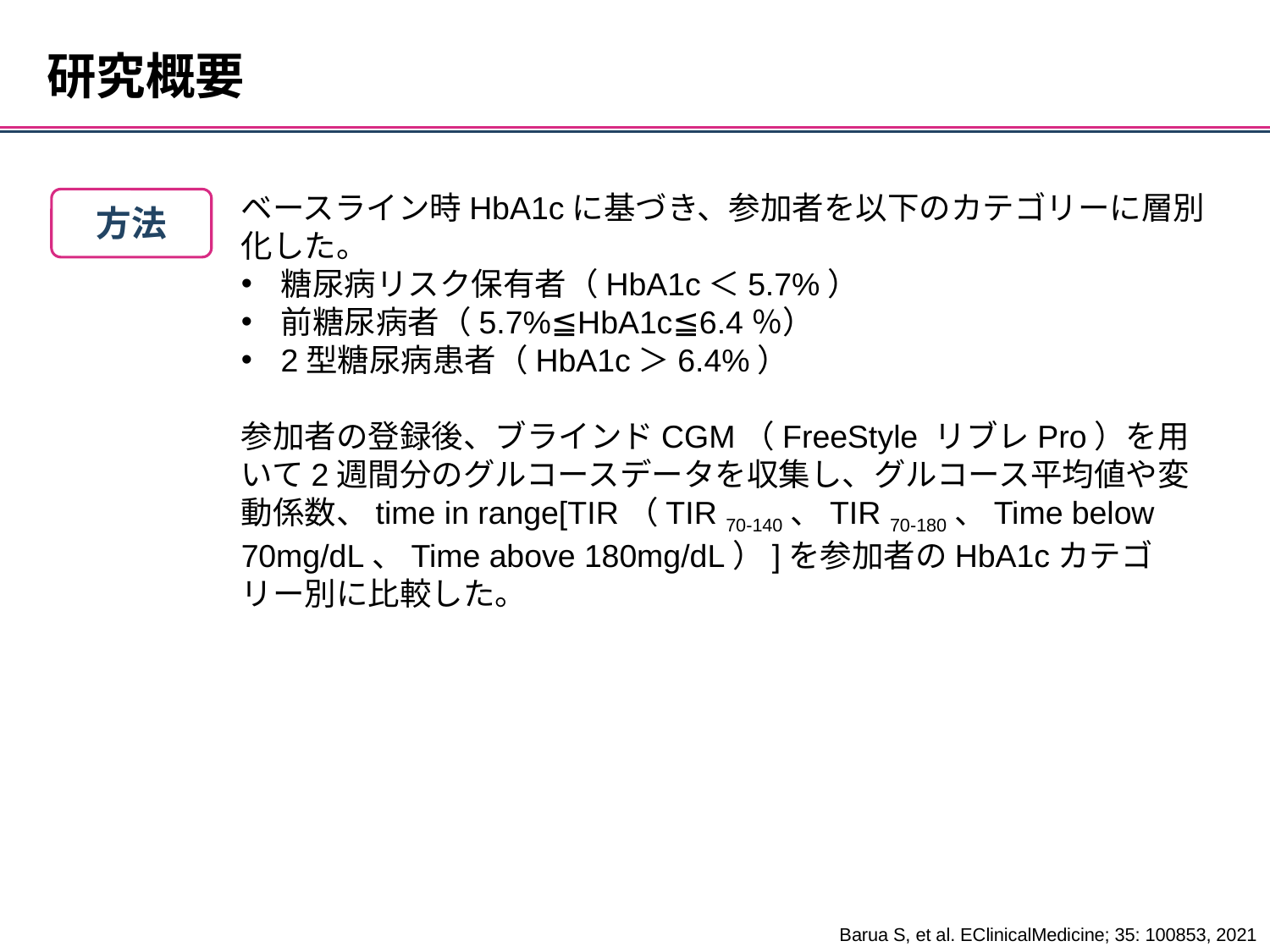

研究概要
ベースライン時HbA1cに基づき、参加者を以下のカテゴリーに層別化した。
糖尿病リスク保有者（HbA1c＜5.7%）
前糖尿病者（5.7%≦HbA1c≦6.4％）
2型糖尿病患者（HbA1c＞6.4%）

参加者の登録後、ブラインドCGM（FreeStyle リブレPro）を用いて2週間分のグルコースデータを収集し、グルコース平均値や変動係数、time in range[TIR（TIR 70-140、TIR 70-180、Time below 70mg/dL、Time above 180mg/dL）]を参加者のHbA1cカテゴリー別に比較した。

方法
Barua S, et al. EClinicalMedicine; 35: 100853, 2021